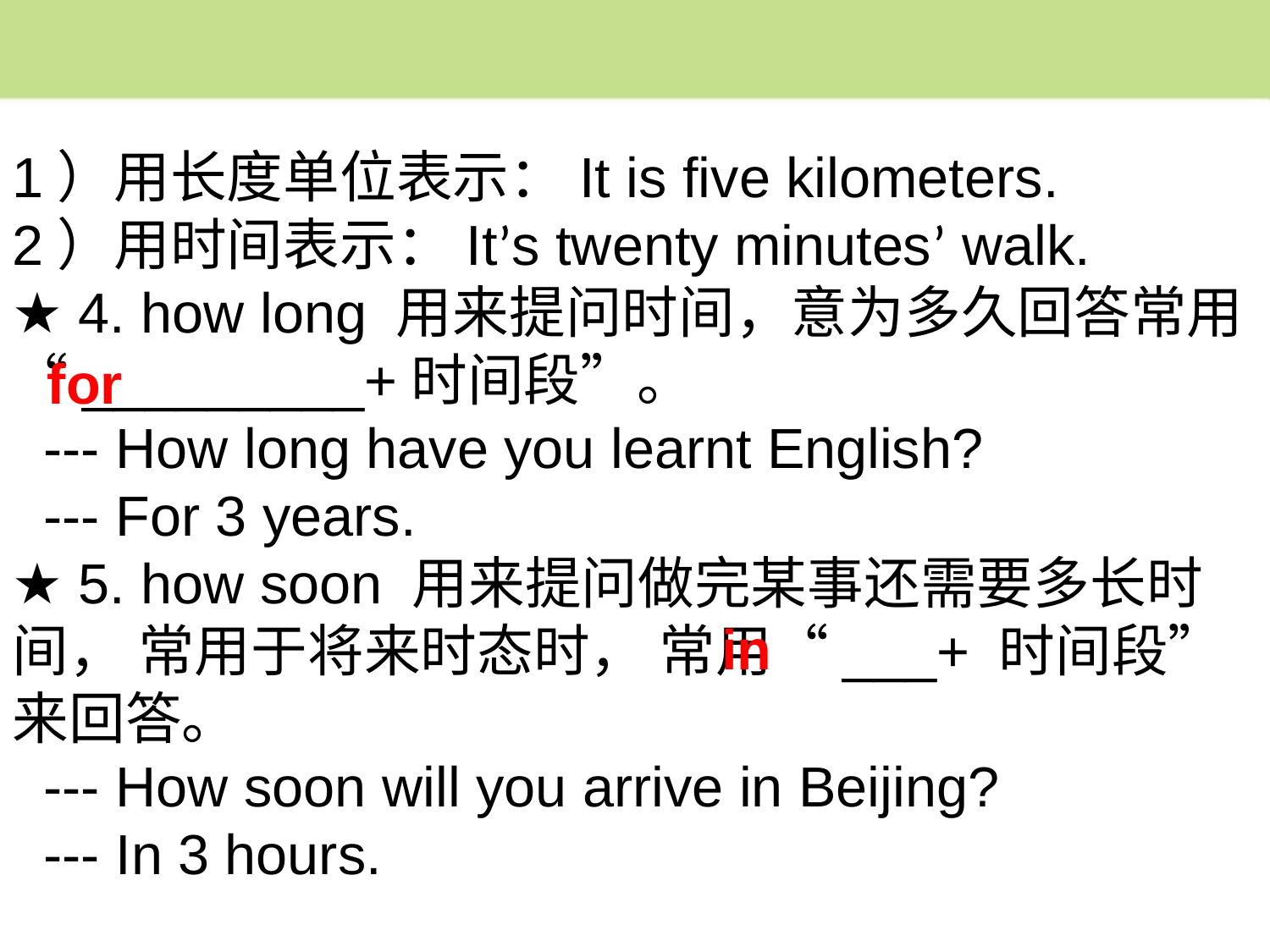

1）用长度单位表示：It is five kilometers.
2）用时间表示：It’s twenty minutes’ walk.
★ 4. how long 用来提问时间，意为多久回答常用“_________+时间段”。
  --- How long have you learnt English?
  --- For 3 years.
★ 5. how soon 用来提问做完某事还需要多长时间， 常用于将来时态时， 常用“___+ 时间段”来回答。
  --- How soon will you arrive in Beijing?
  --- In 3 hours.
for
in